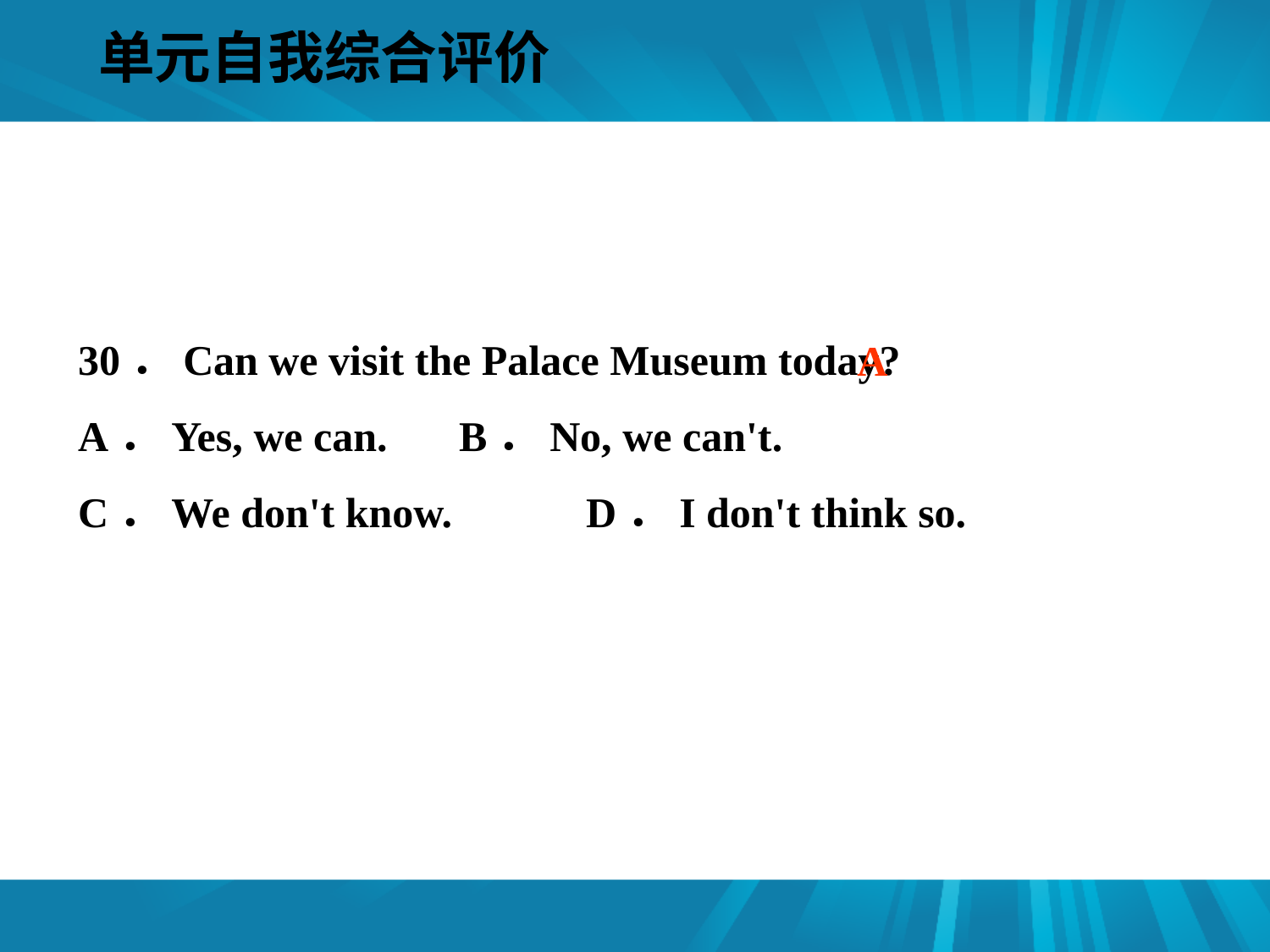

单元自我综合评价
#
30．Can we visit the Palace Museum today?
A．Yes, we can.  	B．No, we can't.
C．We don't know.  	D．I don't think so.
A